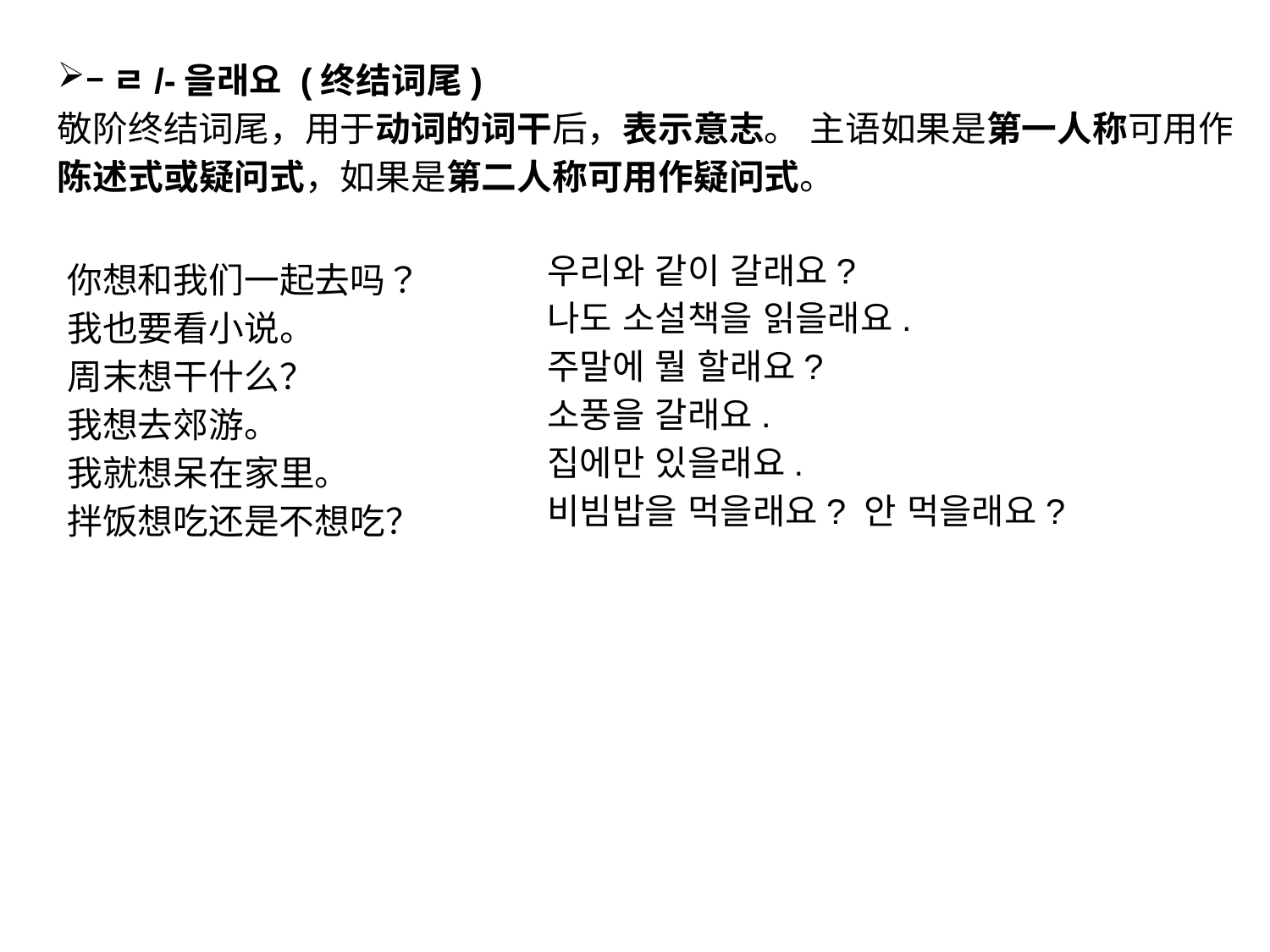

–ㄹ/-을래요 (终结词尾)
敬阶终结词尾，用于动词的词干后，表示意志。 主语如果是第一人称可用作陈述式或疑问式，如果是第二人称可用作疑问式。
우리와 같이 갈래요?
나도 소설책을 읽을래요.
주말에 뭘 할래요?
소풍을 갈래요.
집에만 있을래요.
비빔밥을 먹을래요? 안 먹을래요?

你想和我们一起去吗？
我也要看小说。
周末想干什么？
我想去郊游。
我就想呆在家里。
拌饭想吃还是不想吃？